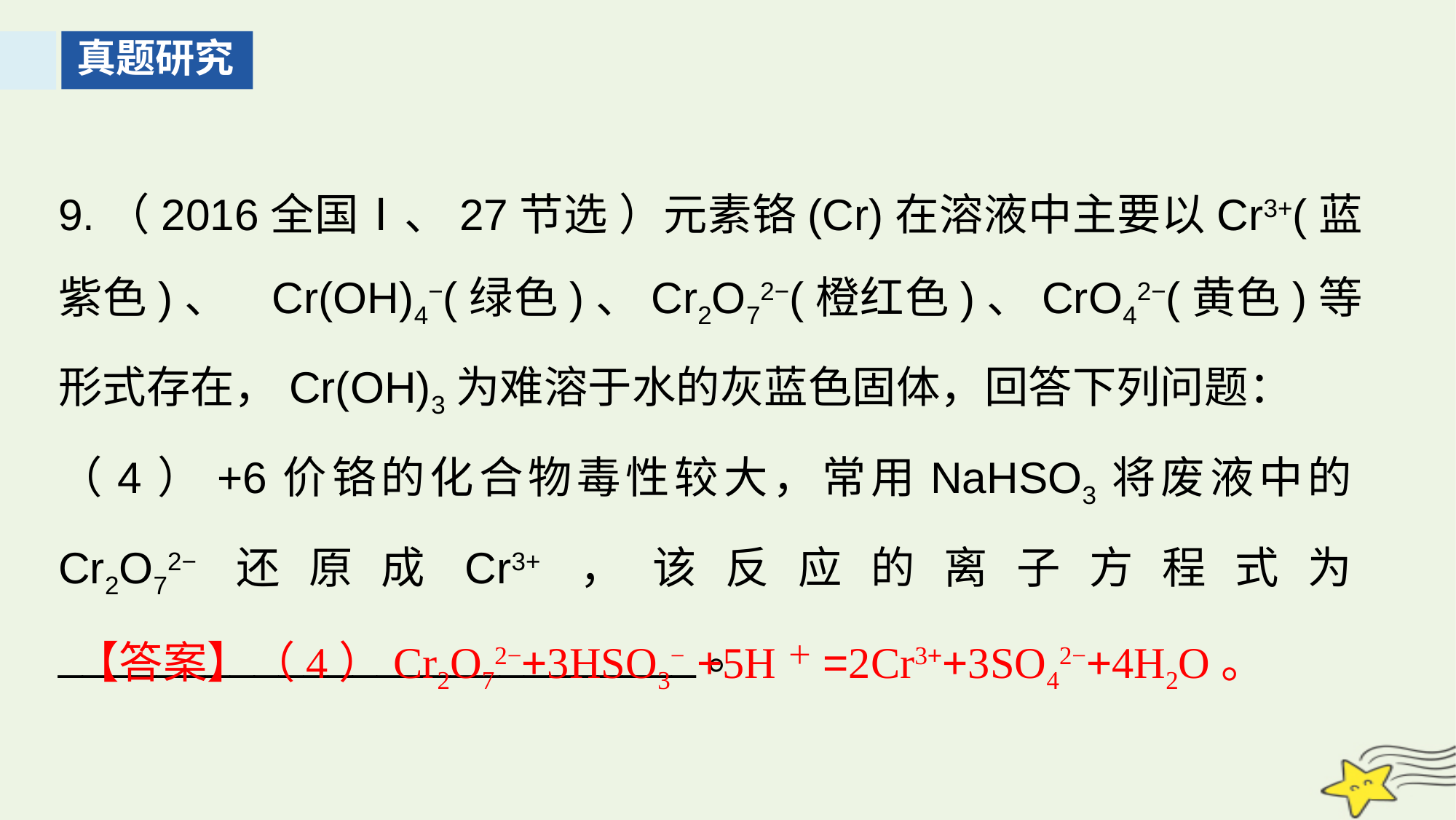

真题研究

9.（2016全国Ⅰ、27节选 ）元素铬(Cr)在溶液中主要以Cr3+(蓝紫色)、   Cr(OH)4−(绿色)、Cr2O72−(橙红色)、CrO42−(黄色)等形式存在，Cr(OH)3为难溶于水的灰蓝色固体，回答下列问题：
（4）+6价铬的化合物毒性较大，常用NaHSO3将废液中的Cr2O72−还原成Cr3+，该反应的离子方程式为__________________________。
【答案】（4）Cr2O72−+3HSO3− +5H＋=2Cr3++3SO42−+4H2O。